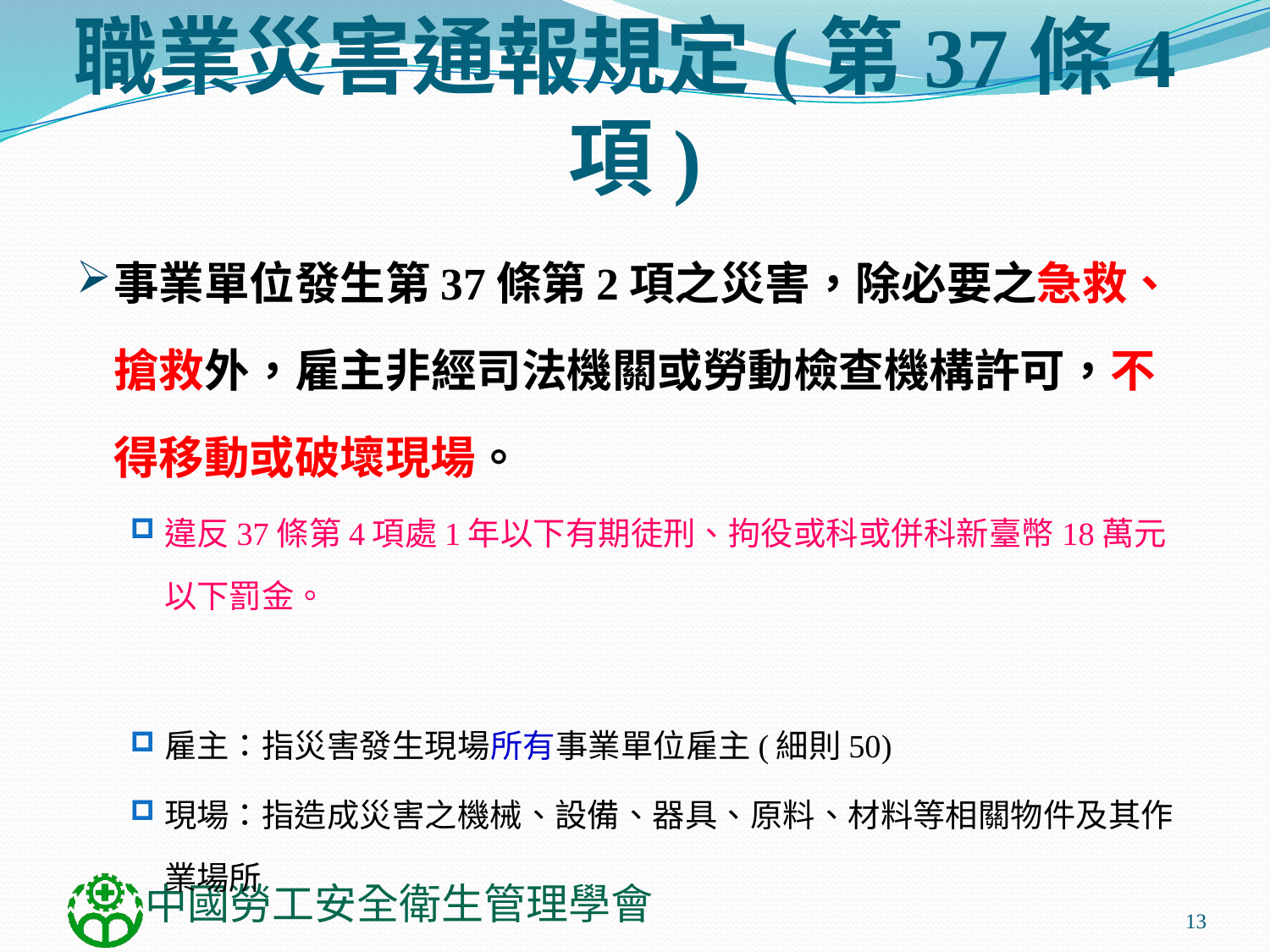

# 職業災害通報規定(第37條4項)
事業單位發生第37條第2項之災害，除必要之急救、搶救外，雇主非經司法機關或勞動檢查機構許可，不得移動或破壞現場。
違反37條第4項處1年以下有期徒刑、拘役或科或併科新臺幣18萬元以下罰金。

雇主：指災害發生現場所有事業單位雇主(細則50)
現場：指造成災害之機械、設備、器具、原料、材料等相關物件及其作業場所
13